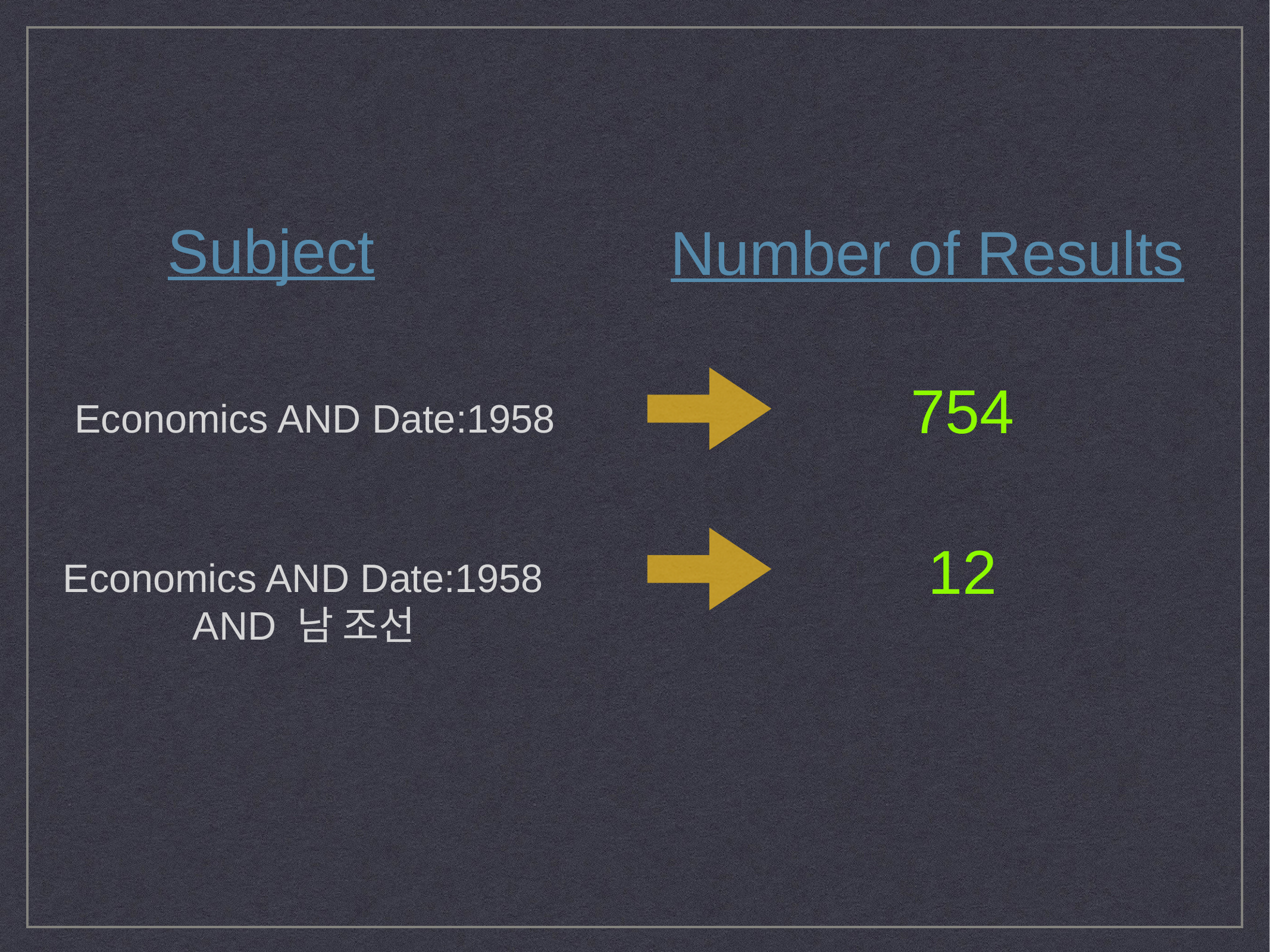

# NKSIP - Advanced Search
Subject
Number of Results

754
 Economics AND Date:1958
12

Economics AND Date:1958
AND 남 조선